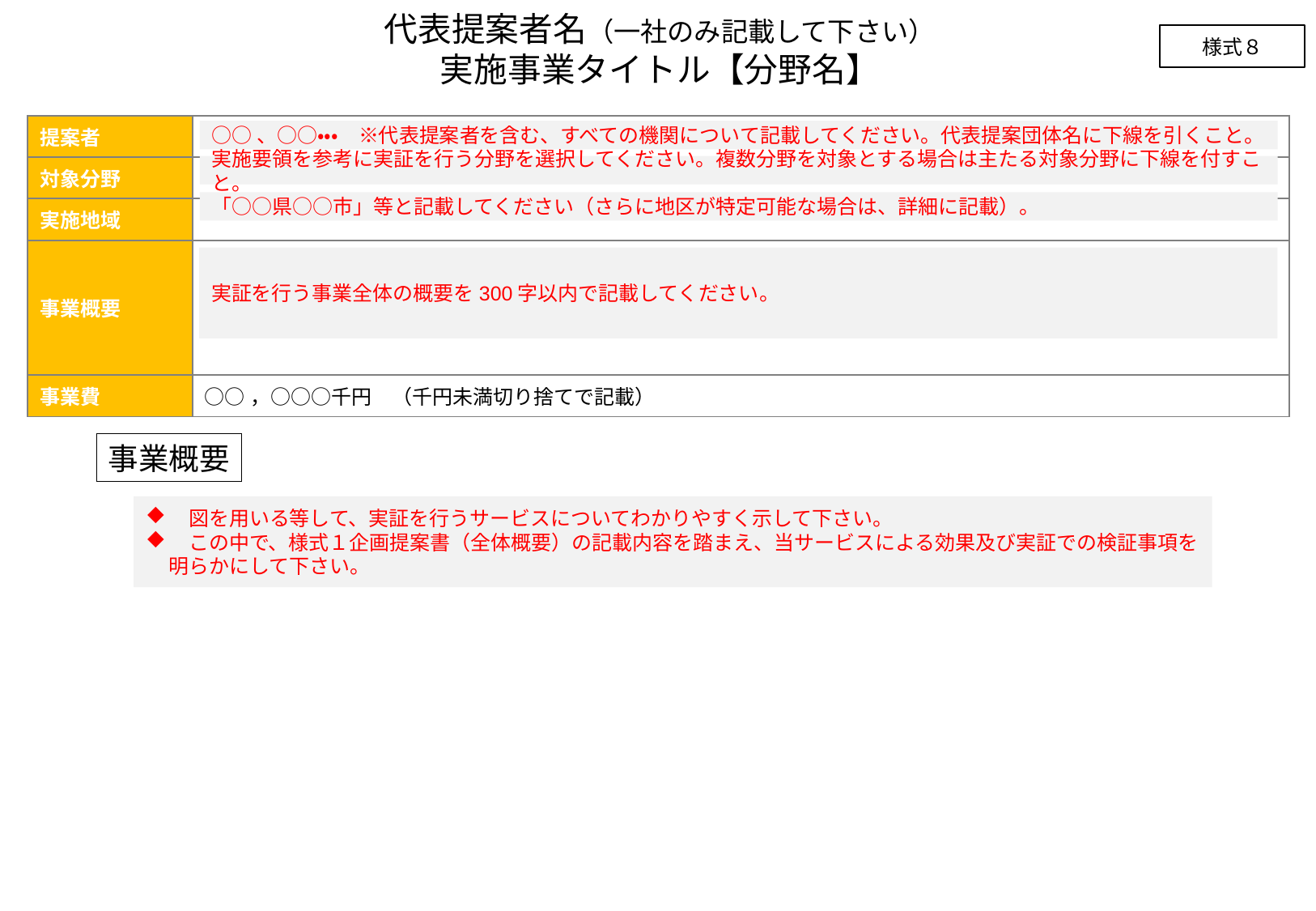

代表提案者名（一社のみ記載して下さい）
実施事業タイトル【分野名】
様式８
| 提案者 |  |
| --- | --- |
| 対象分野 |  |
| 実施地域 |  |
| 事業概要 |  |
| 事業費 | ○○，○○○千円　（千円未満切り捨てで記載） |
○○、○○・・・　※代表提案者を含む、すべての機関について記載してください。代表提案団体名に下線を引くこと。
実施要領を参考に実証を行う分野を選択してください。複数分野を対象とする場合は主たる対象分野に下線を付すこと。
「○○県○○市」等と記載してください（さらに地区が特定可能な場合は、詳細に記載）。
実証を行う事業全体の概要を300字以内で記載してください。
事業概要
　図を用いる等して、実証を行うサービスについてわかりやすく示して下さい。
　この中で、様式１企画提案書（全体概要）の記載内容を踏まえ、当サービスによる効果及び実証での検証事項を明らかにして下さい。